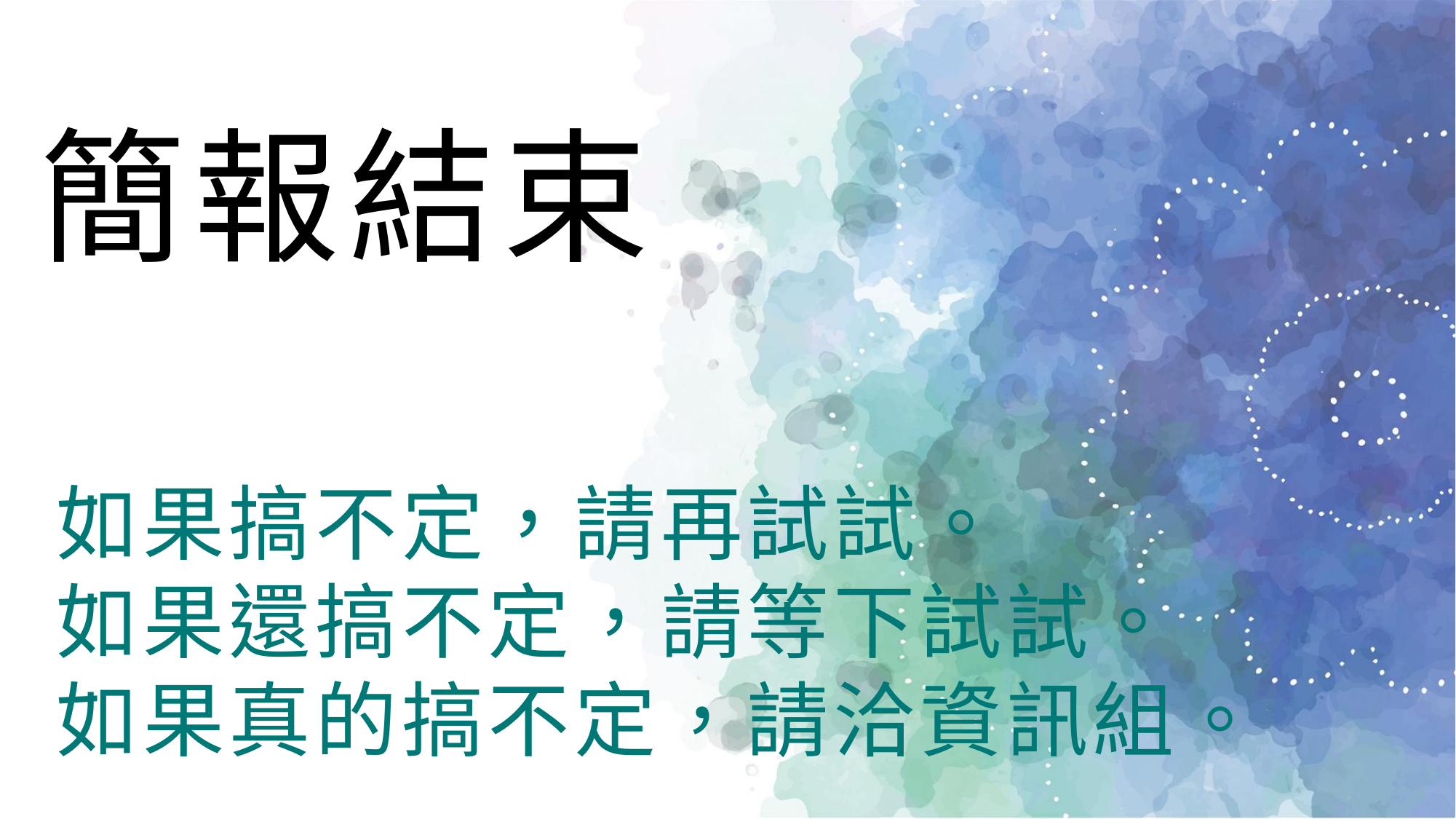

簡報結束
如果搞不定，請再試試。
如果還搞不定，請等下試試。
如果真的搞不定，請洽資訊組。